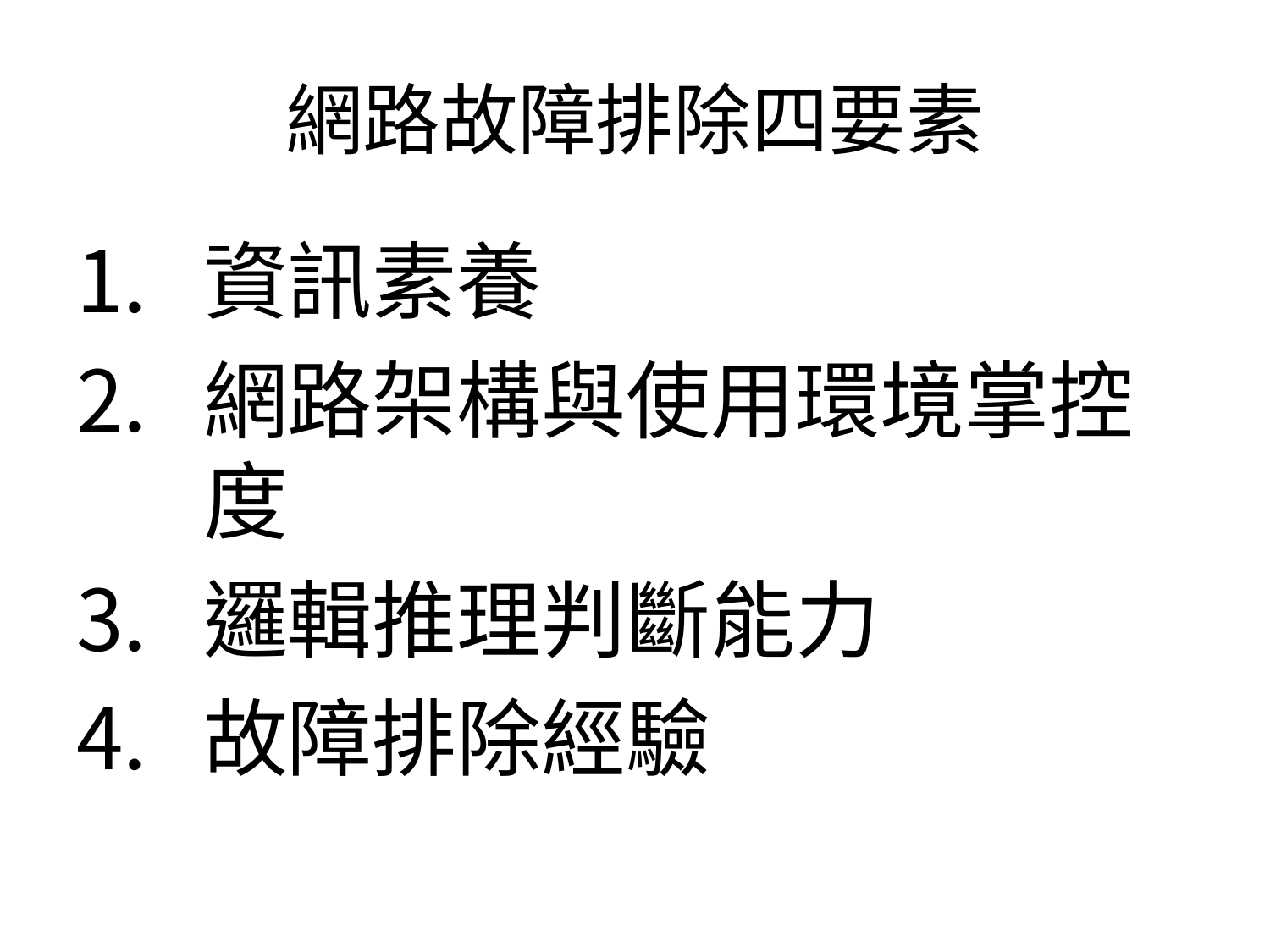

# 網路故障排除四要素
資訊素養
網路架構與使用環境掌控度
邏輯推理判斷能力
故障排除經驗